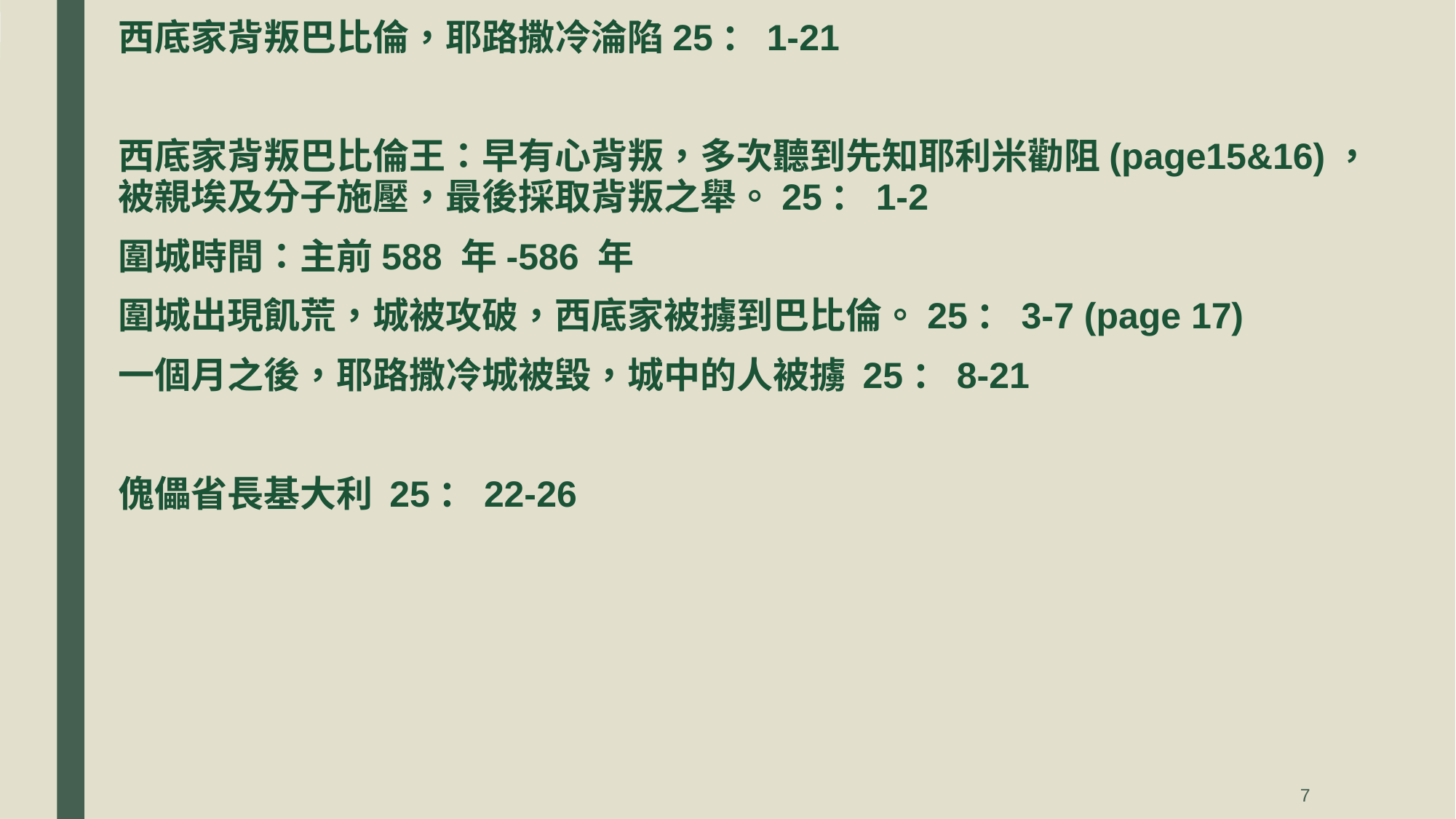

西底家背叛巴比倫，耶路撒冷淪陷25：1-21

西底家背叛巴比倫王：早有心背叛，多次聽到先知耶利米勸阻(page15&16)，被親埃及分子施壓，最後採取背叛之舉。25：1-2
圍城時間：主前588 年-586 年
圍城出現飢荒，城被攻破，西底家被擄到巴比倫。25：3-7 (page 17)
一個月之後，耶路撒冷城被毀，城中的人被擄 25：8-21

傀儡省長基大利 25：22-26

7